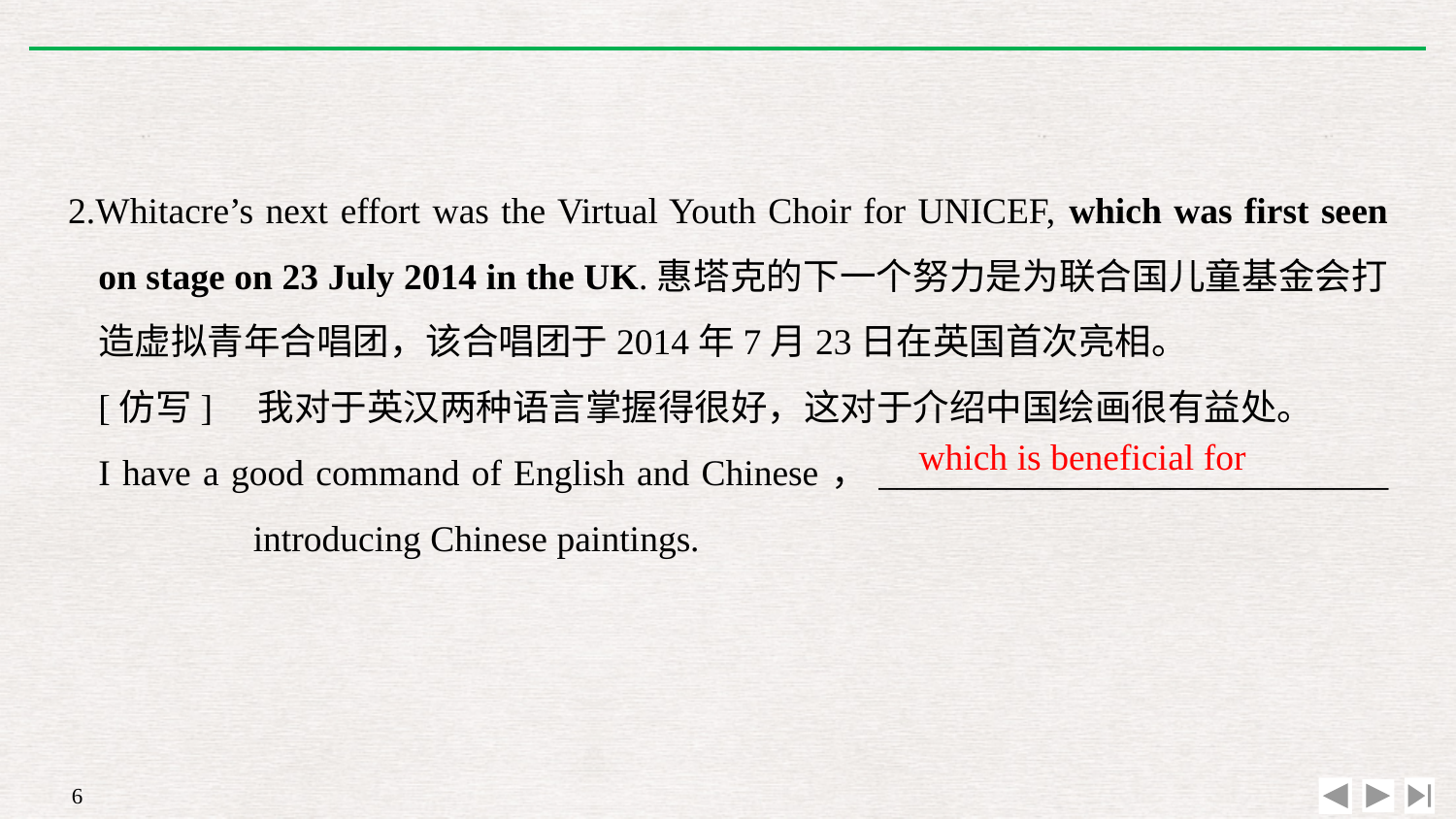

2.Whitacre’s next effort was the Virtual Youth Choir for UNICEF, which was first seen on stage on 23 July 2014 in the UK.惠塔克的下一个努力是为联合国儿童基金会打造虚拟青年合唱团，该合唱团于2014年7月23日在英国首次亮相。
	[仿写]　我对于英汉两种语言掌握得很好，这对于介绍中国绘画很有益处。
	I have a good command of English and Chinese，____________________________	 introducing Chinese paintings.
which is beneficial for